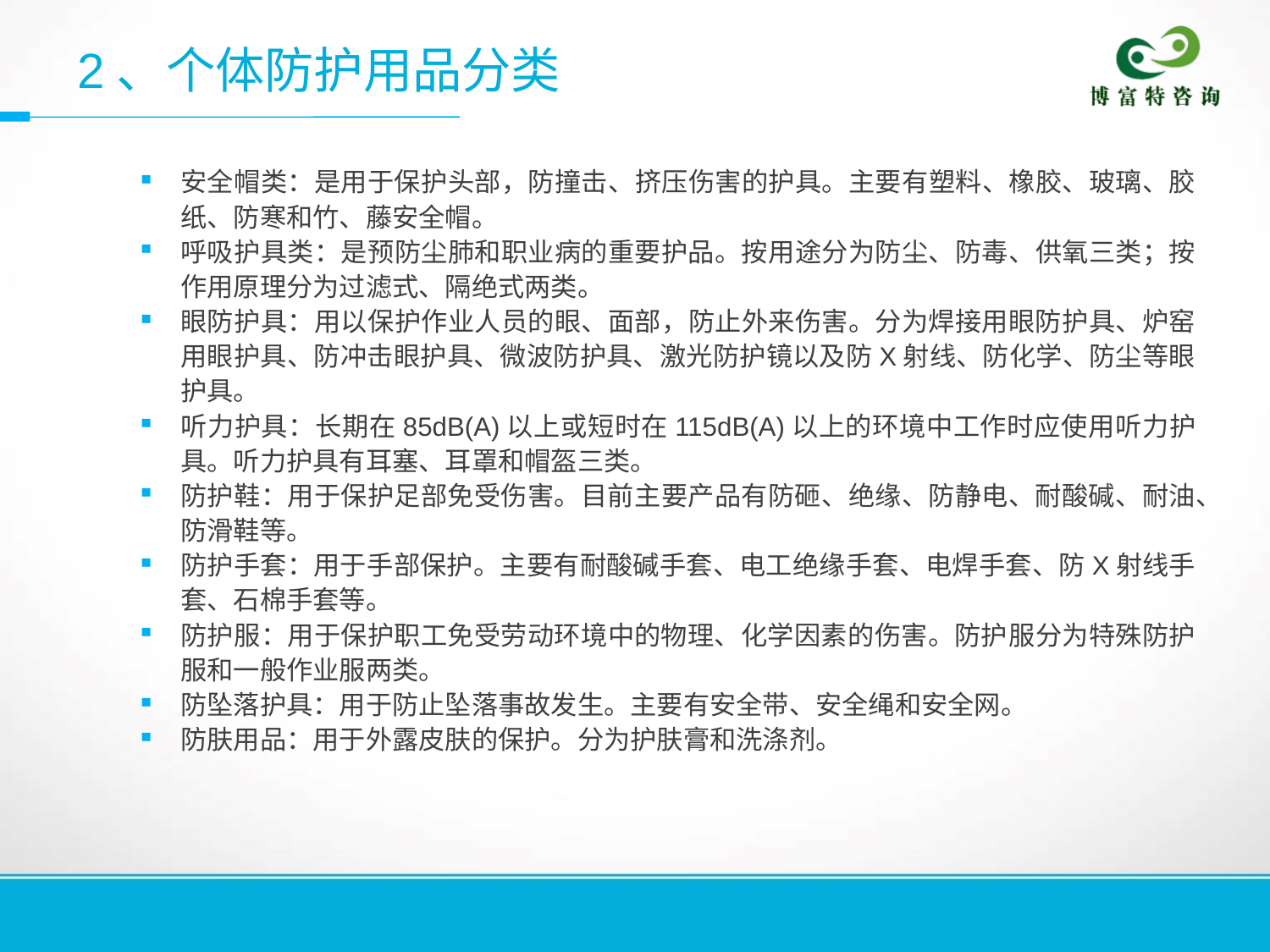

2、个体防护用品分类
安全帽类：是用于保护头部，防撞击、挤压伤害的护具。主要有塑料、橡胶、玻璃、胶纸、防寒和竹、藤安全帽。
呼吸护具类：是预防尘肺和职业病的重要护品。按用途分为防尘、防毒、供氧三类；按作用原理分为过滤式、隔绝式两类。
眼防护具：用以保护作业人员的眼、面部，防止外来伤害。分为焊接用眼防护具、炉窑用眼护具、防冲击眼护具、微波防护具、激光防护镜以及防X射线、防化学、防尘等眼护具。
听力护具：长期在85dB(A)以上或短时在115dB(A)以上的环境中工作时应使用听力护具。听力护具有耳塞、耳罩和帽盔三类。
防护鞋：用于保护足部免受伤害。目前主要产品有防砸、绝缘、防静电、耐酸碱、耐油、防滑鞋等。
防护手套：用于手部保护。主要有耐酸碱手套、电工绝缘手套、电焊手套、防X射线手套、石棉手套等。
防护服：用于保护职工免受劳动环境中的物理、化学因素的伤害。防护服分为特殊防护服和一般作业服两类。
防坠落护具：用于防止坠落事故发生。主要有安全带、安全绳和安全网。
防肤用品：用于外露皮肤的保护。分为护肤膏和洗涤剂。